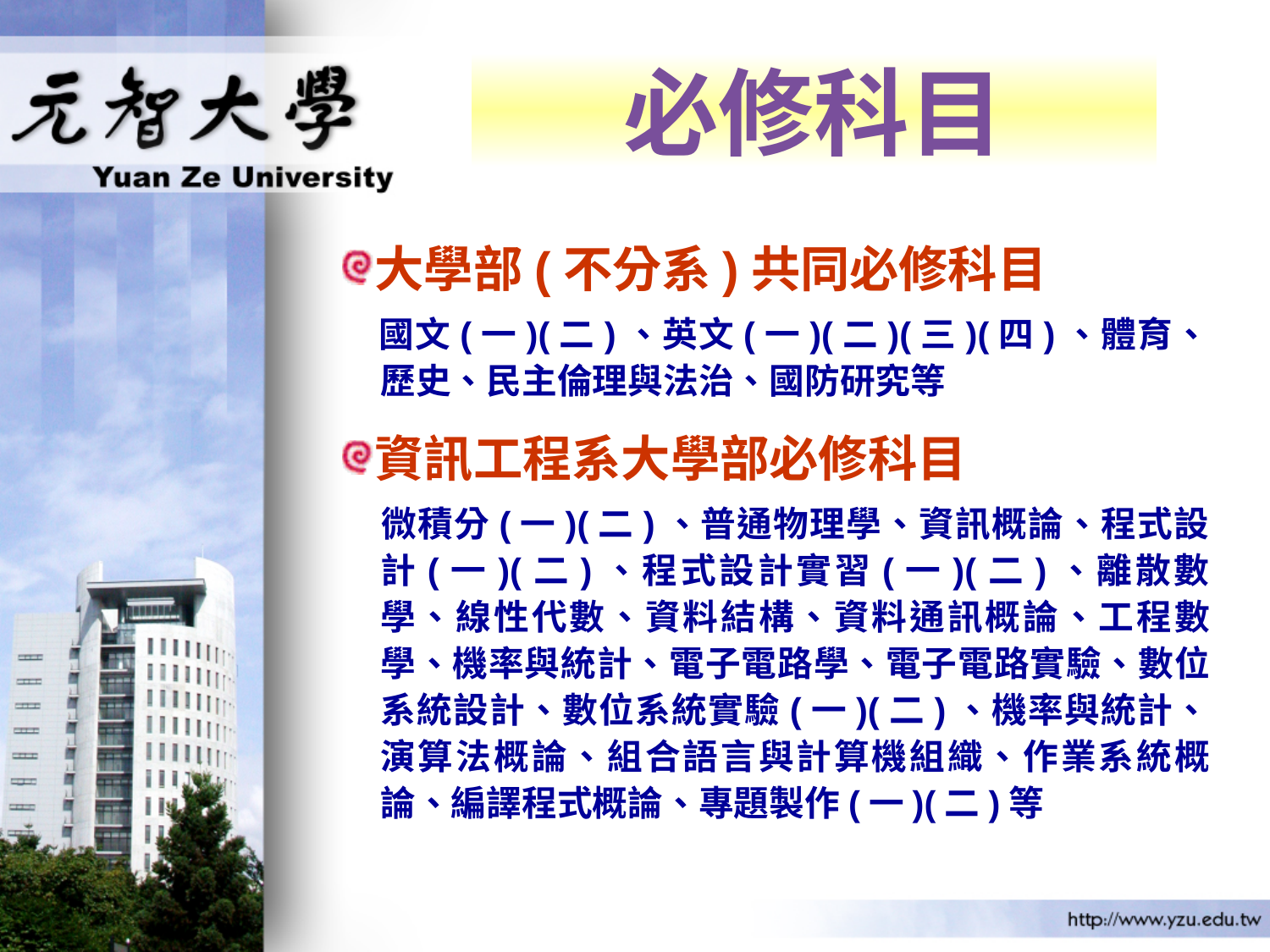

必修科目
大學部(不分系)共同必修科目
　國文(一)(二)、英文(一)(二)(三)(四)、體育、歷史、民主倫理與法治、國防研究等
資訊工程系大學部必修科目
	微積分(一)(二)、普通物理學、資訊概論、程式設計(一)(二)、程式設計實習(一)(二)、離散數學、線性代數、資料結構、資料通訊概論、工程數學、機率與統計、電子電路學、電子電路實驗、數位系統設計、數位系統實驗(一)(二)、機率與統計、演算法概論、組合語言與計算機組織、作業系統概論、編譯程式概論、專題製作(一)(二)等